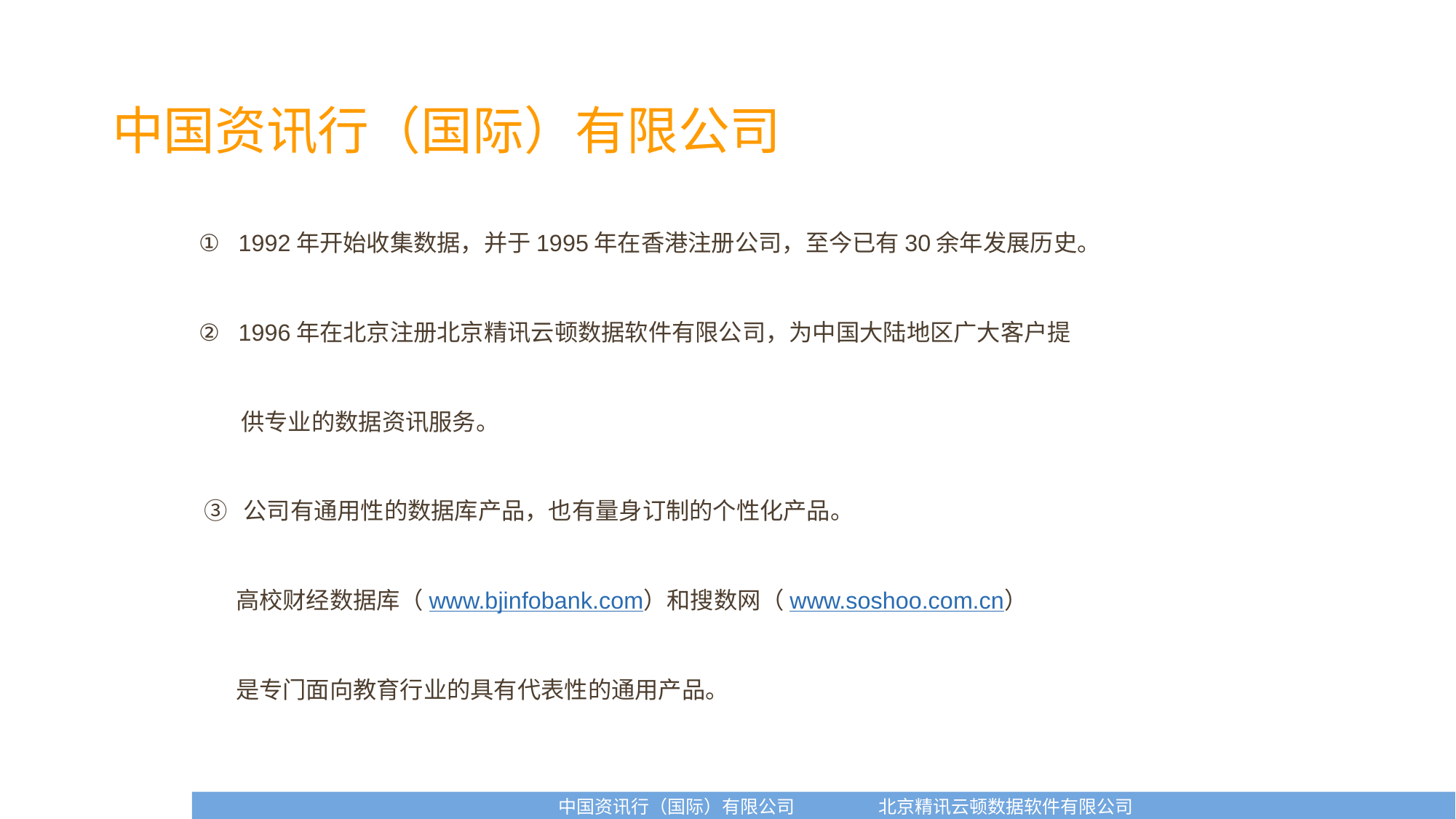

中国资讯行（国际）有限公司
1992年开始收集数据，并于1995年在香港注册公司，至今已有30余年发展历史。
1996年在北京注册北京精讯云顿数据软件有限公司，为中国大陆地区广大客户提
       供专业的数据资讯服务。
 ③  公司有通用性的数据库产品，也有量身订制的个性化产品。
      高校财经数据库（www.bjinfobank.com）和搜数网（www.soshoo.com.cn）
      是专门面向教育行业的具有代表性的通用产品。